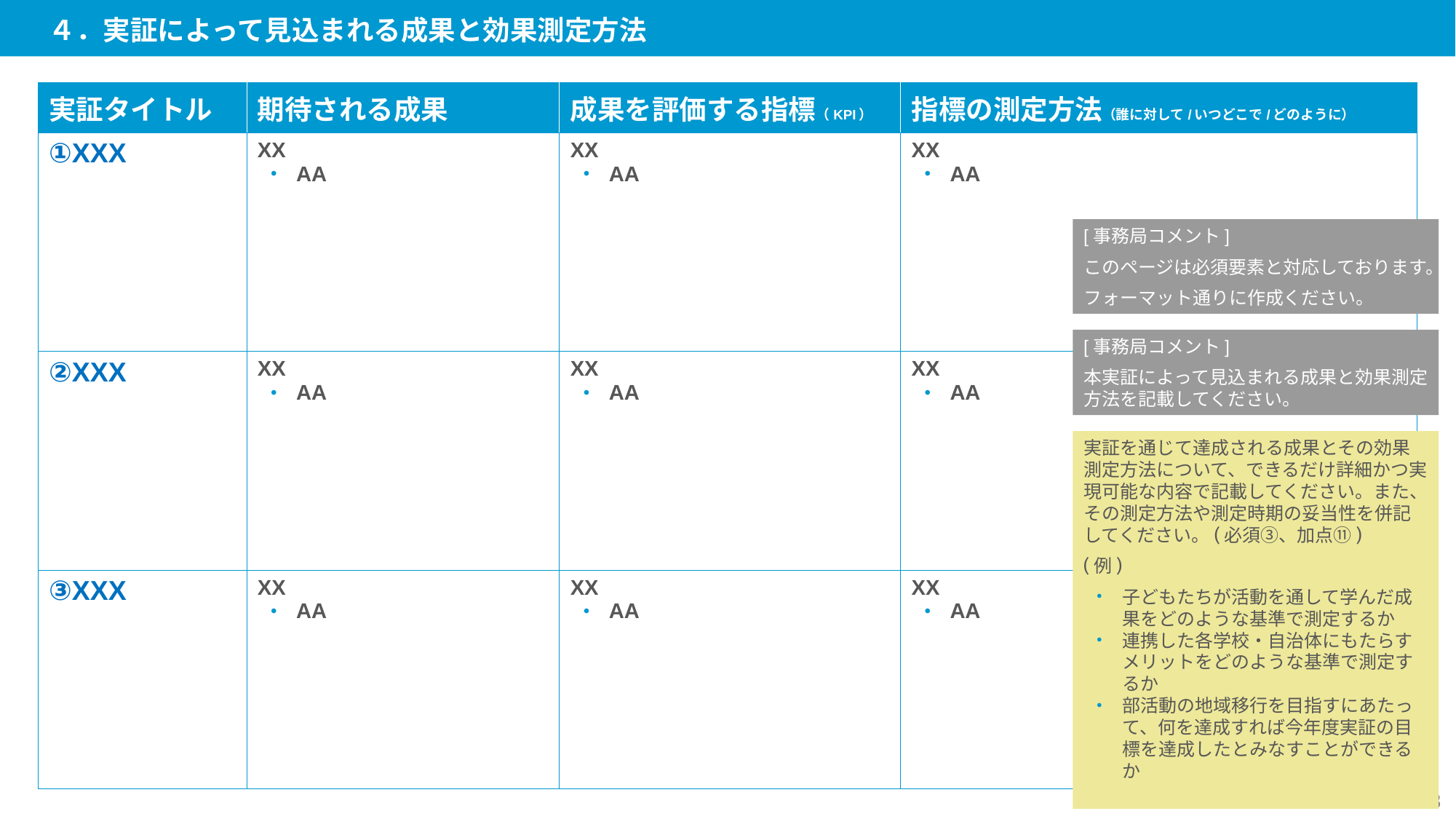

４．実証によって見込まれる成果と効果測定方法
| 実証タイトル | 期待される成果 | 成果を評価する指標（KPI） | 指標の測定方法（誰に対して/いつどこで/どのように） |
| --- | --- | --- | --- |
| ①XXX | XX AA | XX AA | XX AA |
| ②XXX | XX AA | XX AA | XX AA |
| ③XXX | XX AA | XX AA | XX AA |
[事務局コメント]
このページは必須要素と対応しております。
フォーマット通りに作成ください。
[事務局コメント]
本実証によって見込まれる成果と効果測定方法を記載してください。
実証を通じて達成される成果とその効果測定方法について、できるだけ詳細かつ実現可能な内容で記載してください。また、その測定方法や測定時期の妥当性を併記してください。(必須③、加点⑪)
(例)
子どもたちが活動を通して学んだ成果をどのような基準で測定するか
連携した各学校・自治体にもたらすメリットをどのような基準で測定するか
部活動の地域移行を目指すにあたって、何を達成すれば今年度実証の目標を達成したとみなすことができるか